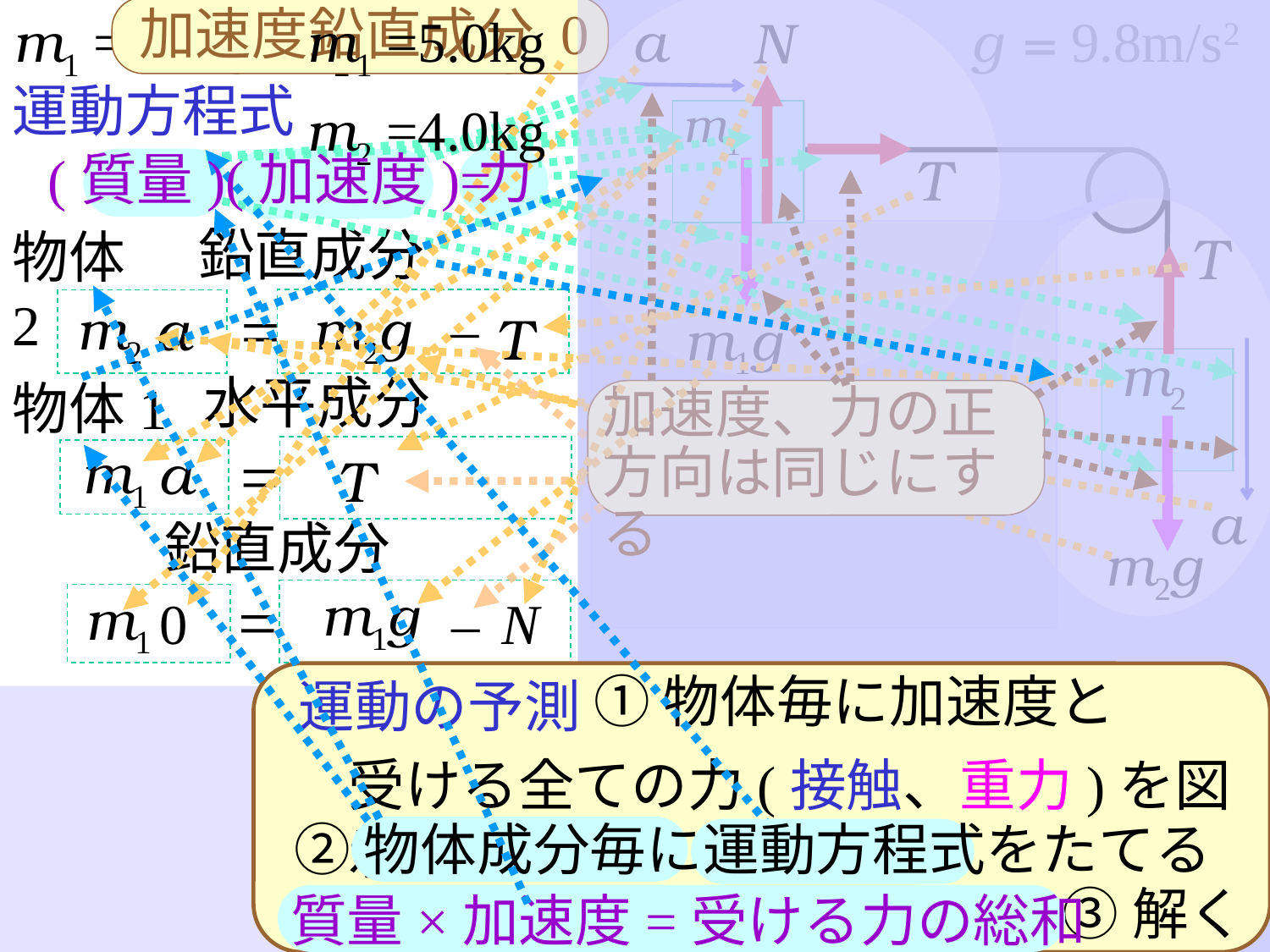

m1 =5.0kg,
加速度鉛直成分 0
m2 =4.0kg
m1 =5.0kg
m2 =4.0kg

a
g = 9.8m/s2

N

運動方程式

m1

力

(質量)(加速度)=
T

鉛直成分
物体2
T

=
m2g
m2
–
a

T
m1g

m2

B

水平成分
物体1

加速度、力の正方向は同じにする

m1
a
=

T

a

鉛直成分
m2g
m1g
m1
=

0
N
–

①物体毎に加速度と
受ける全ての力(接触、重力)を図示

運動の予測

②物体成分毎に運動方程式をたてる
質量×加速度=受ける力の総和

③解く